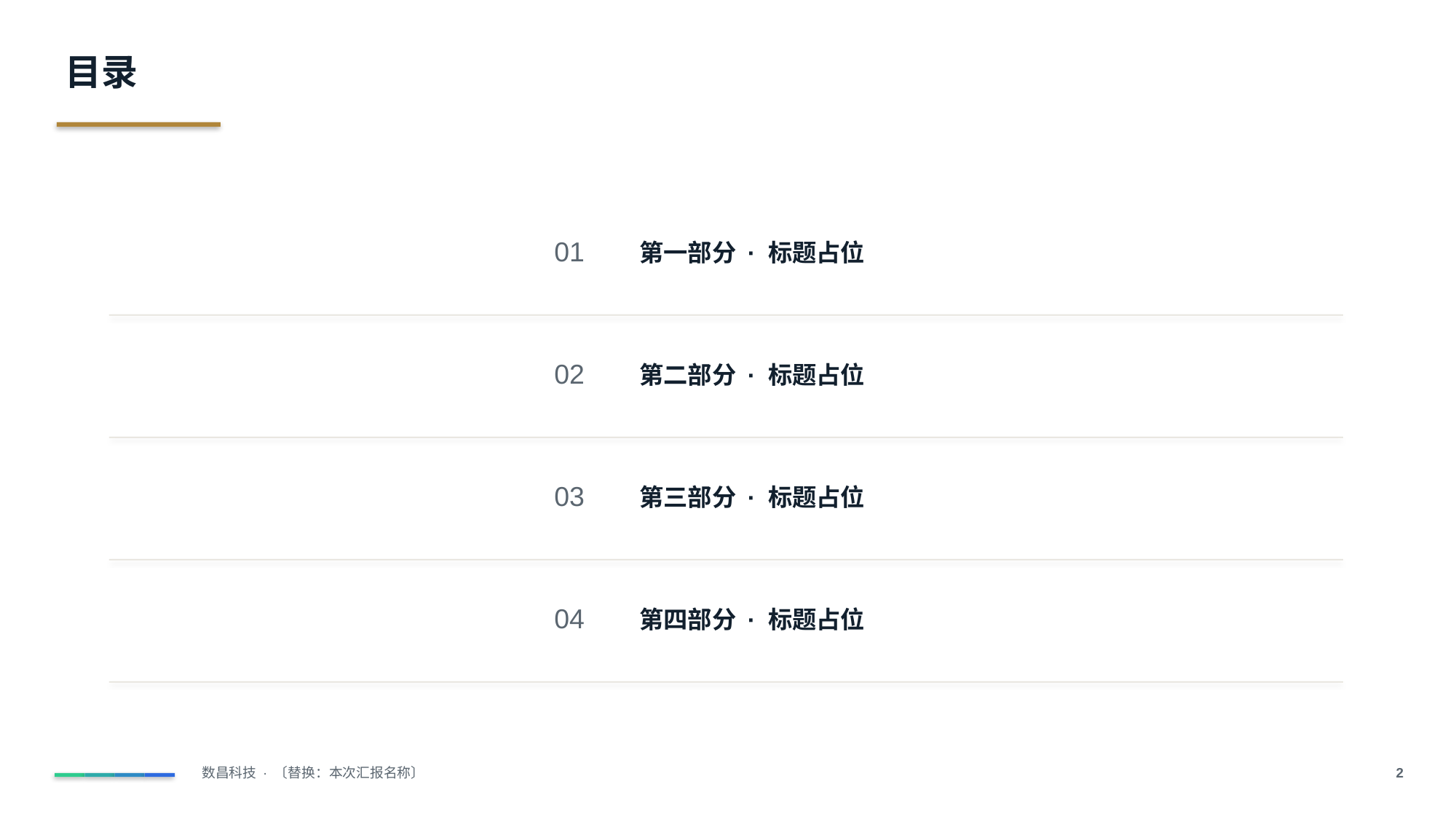

目录

01　　第一部分 · 标题占位

02　　第二部分 · 标题占位

03　　第三部分 · 标题占位

04　　第四部分 · 标题占位

数昌科技 · 〔替换：本次汇报名称〕
2